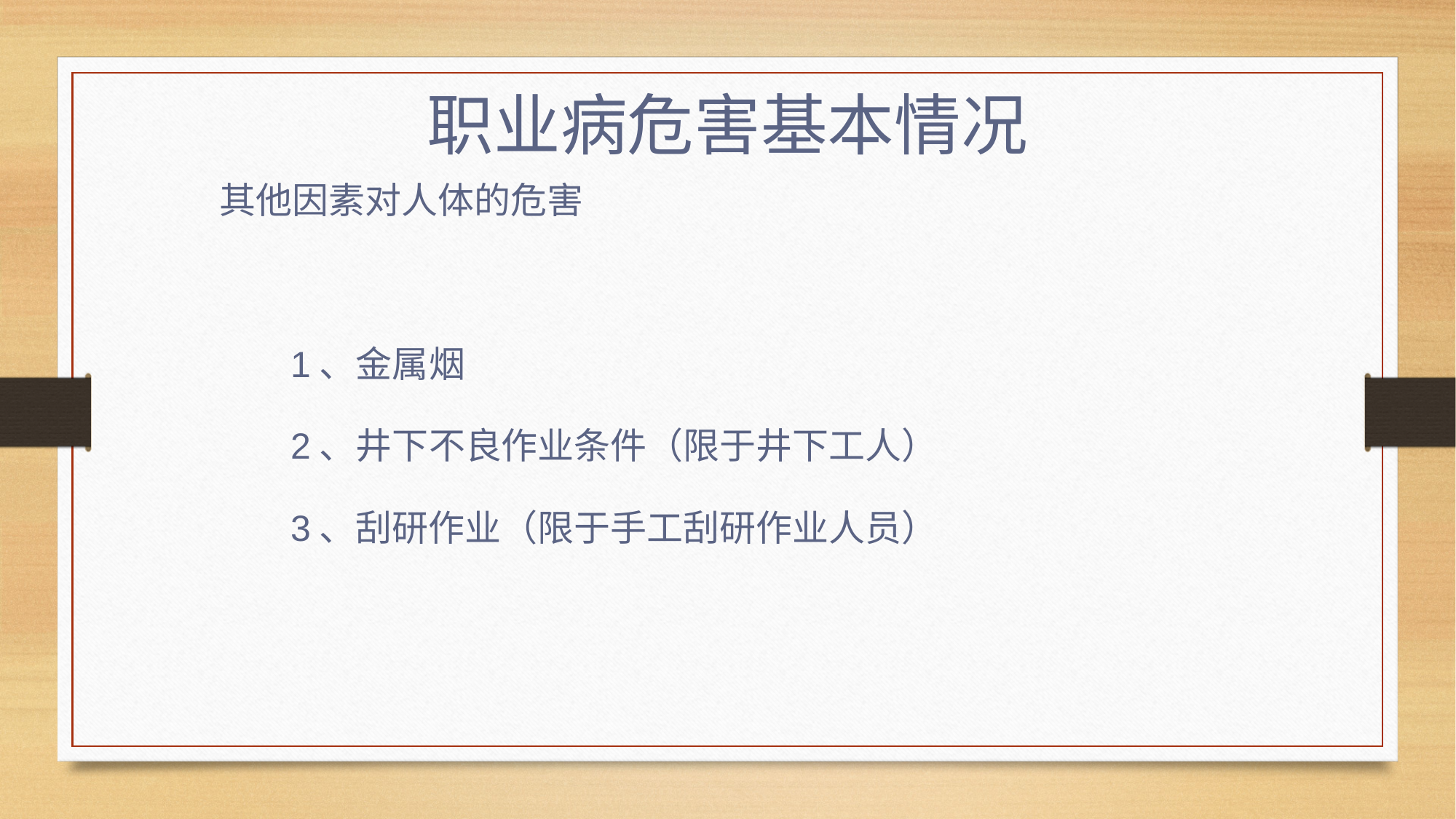

职业病危害基本情况
其他因素对人体的危害

       1、金属烟
       2、井下不良作业条件（限于井下工人）
       3、刮研作业（限于手工刮研作业人员）